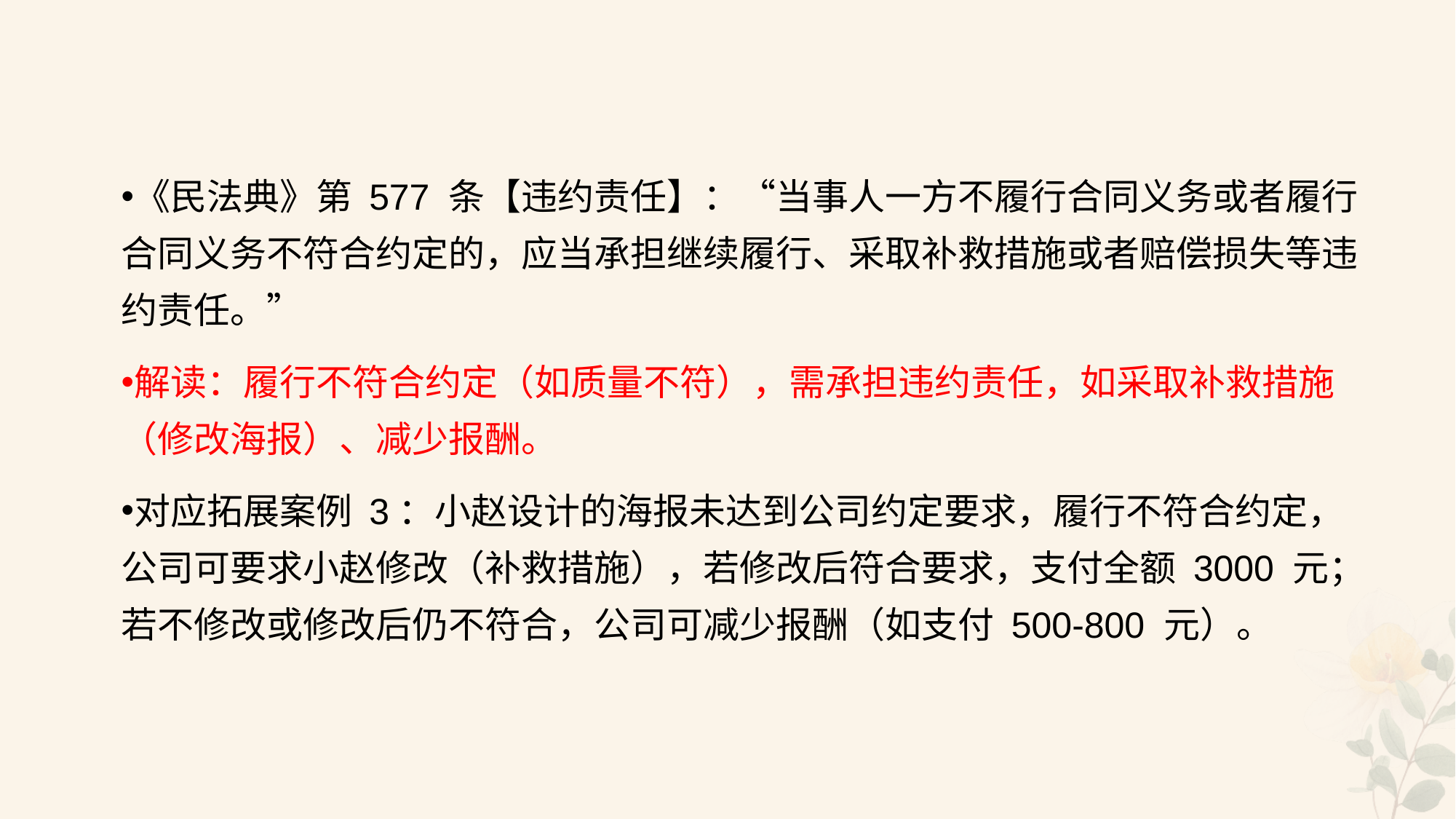

#
《民法典》第 577 条【违约责任】：“当事人一方不履行合同义务或者履行合同义务不符合约定的，应当承担继续履行、采取补救措施或者赔偿损失等违约责任。”
解读：履行不符合约定（如质量不符），需承担违约责任，如采取补救措施（修改海报）、减少报酬。
对应拓展案例 3：小赵设计的海报未达到公司约定要求，履行不符合约定，公司可要求小赵修改（补救措施），若修改后符合要求，支付全额 3000 元；若不修改或修改后仍不符合，公司可减少报酬（如支付 500-800 元）。